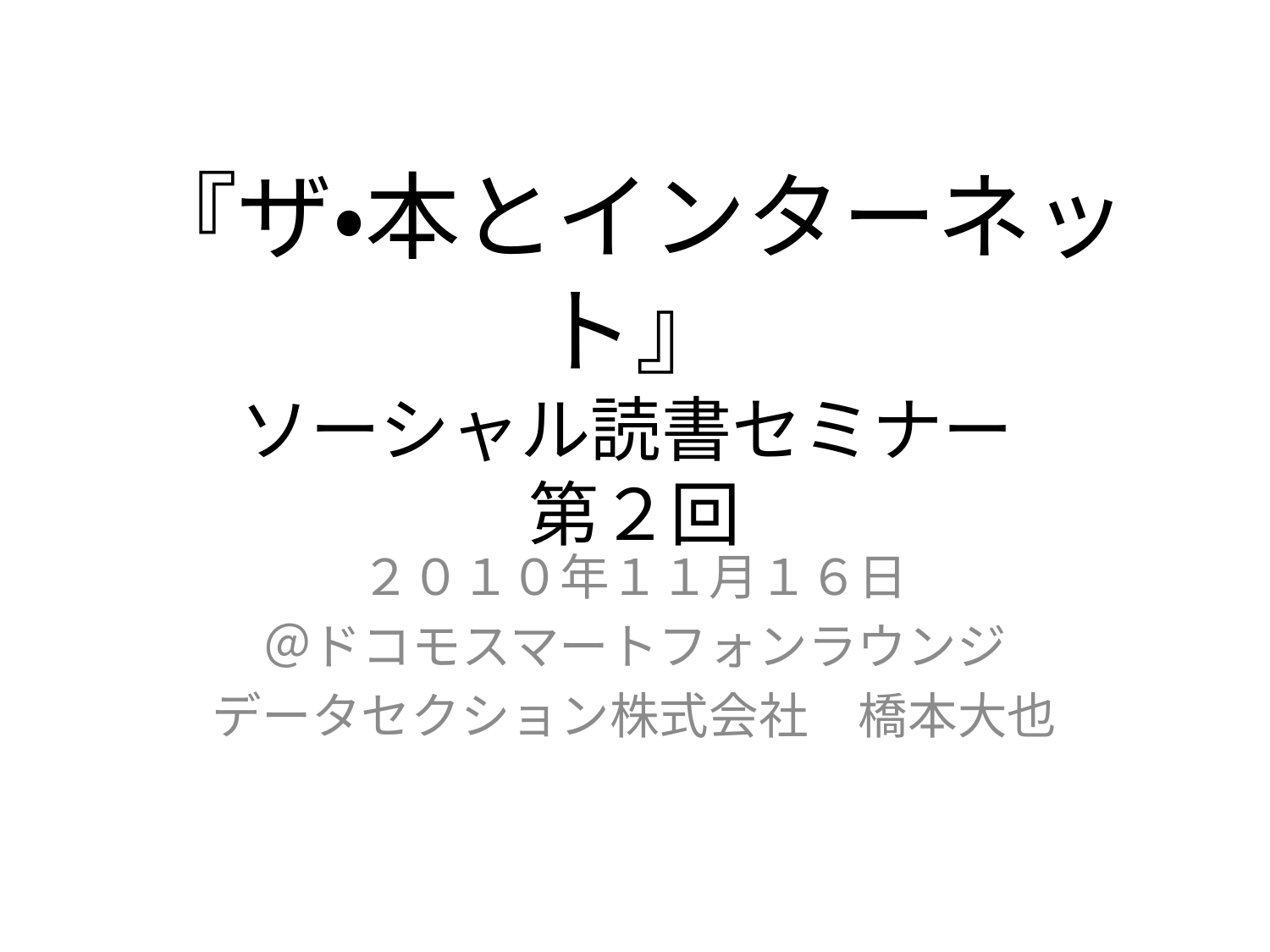

# 『ザ・本とインターネット』 ソーシャル読書セミナー 第２回
２０１０年１１月１６日
＠ドコモスマートフォンラウンジ
データセクション株式会社　橋本大也